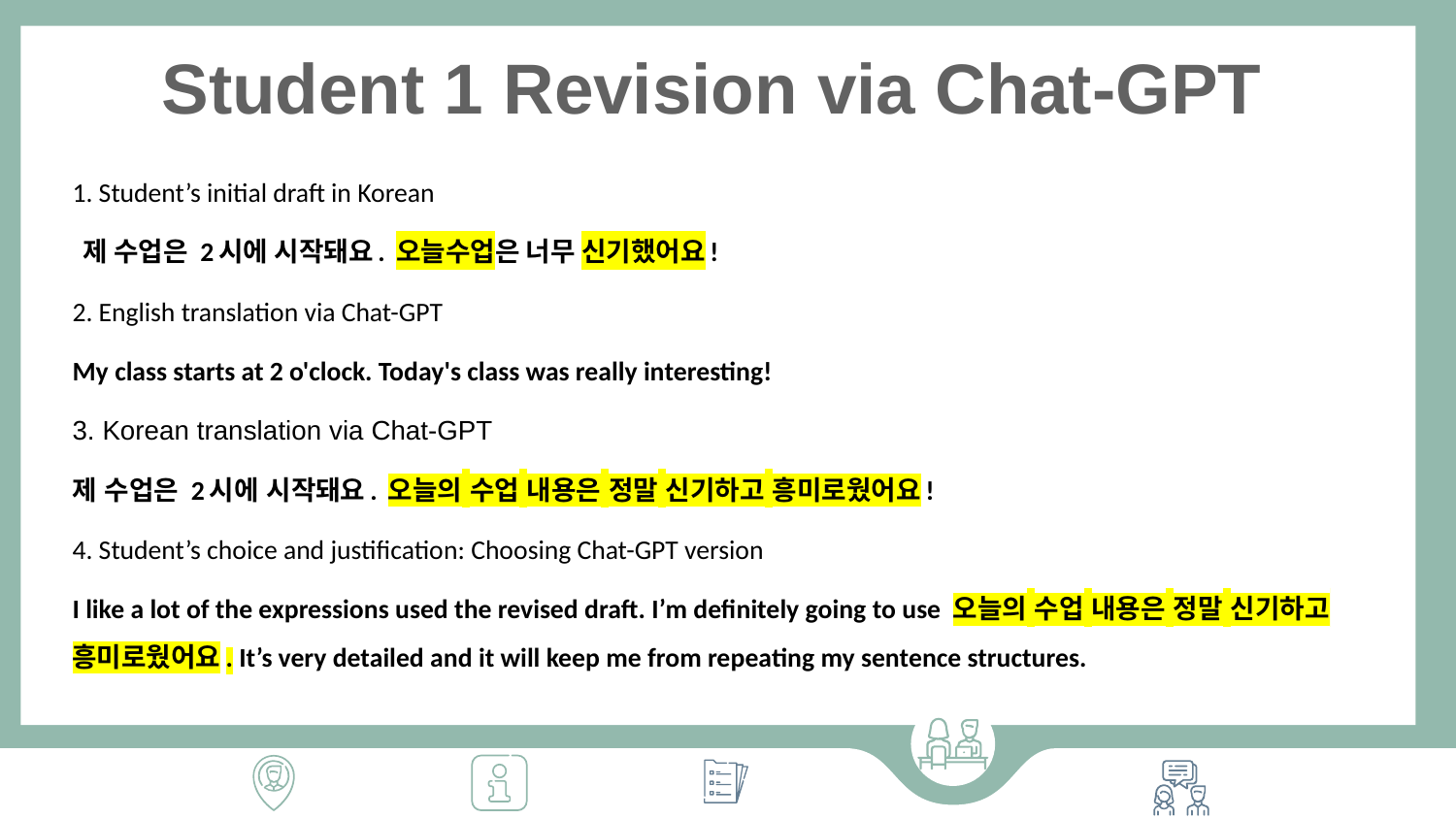

# Student 1 Revision via Chat-GPT
1. Student’s initial draft in Korean
 제 수업은 2시에 시작돼요. 오늘수업은 너무 신기했어요!
2. English translation via Chat-GPT
My class starts at 2 o'clock. Today's class was really interesting!
3. Korean translation via Chat-GPT
제 수업은 2시에 시작돼요. 오늘의 수업 내용은 정말 신기하고 흥미로웠어요!
4. Student’s choice and justification: Choosing Chat-GPT version
I like a lot of the expressions used the revised draft. I’m definitely going to use 오늘의 수업 내용은 정말 신기하고 흥미로웠어요. It’s very detailed and it will keep me from repeating my sentence structures.

a